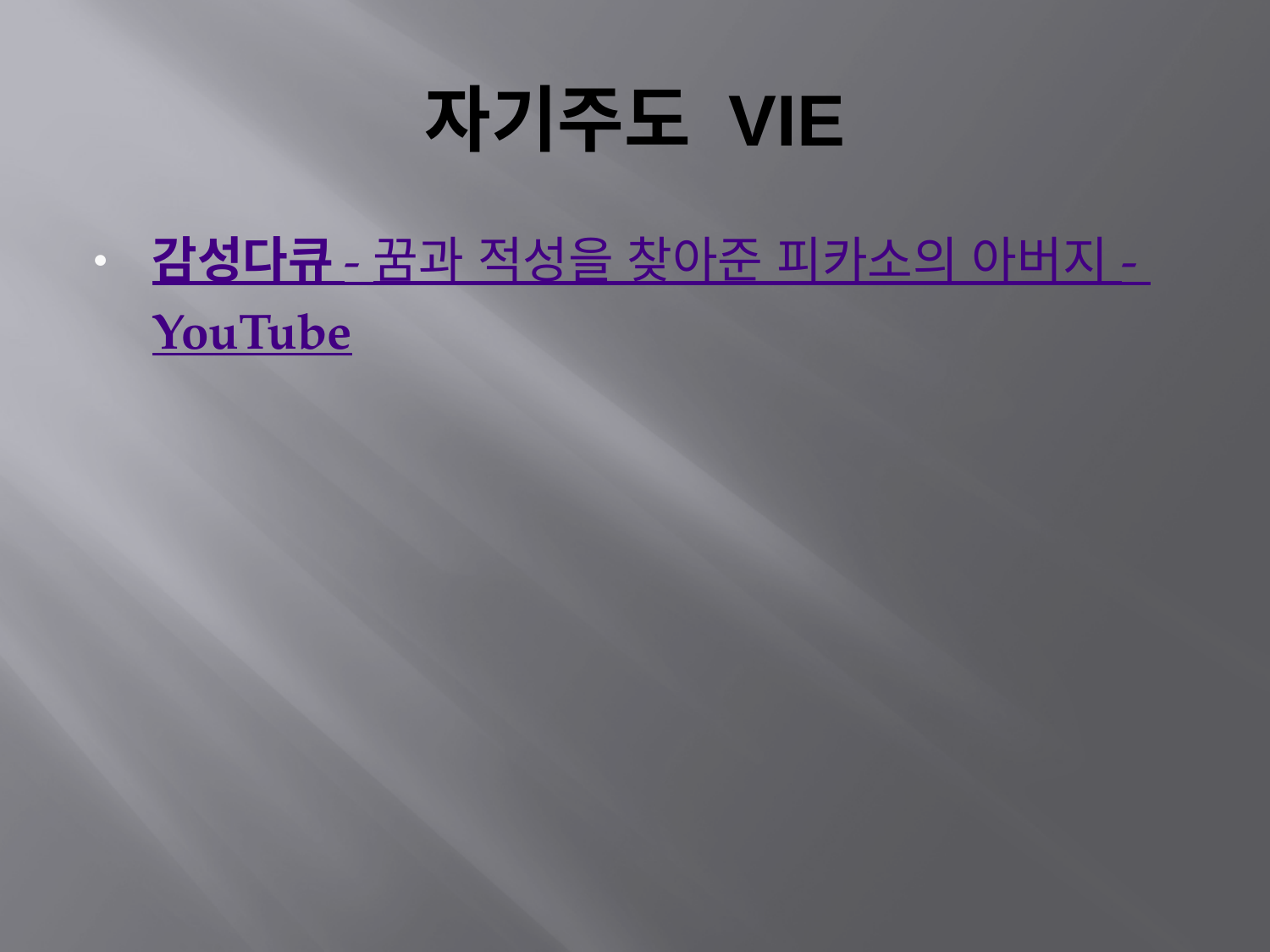

# 자기주도 VIE
감성다큐 - 꿈과 적성을 찾아준 피카소의 아버지 - YouTube